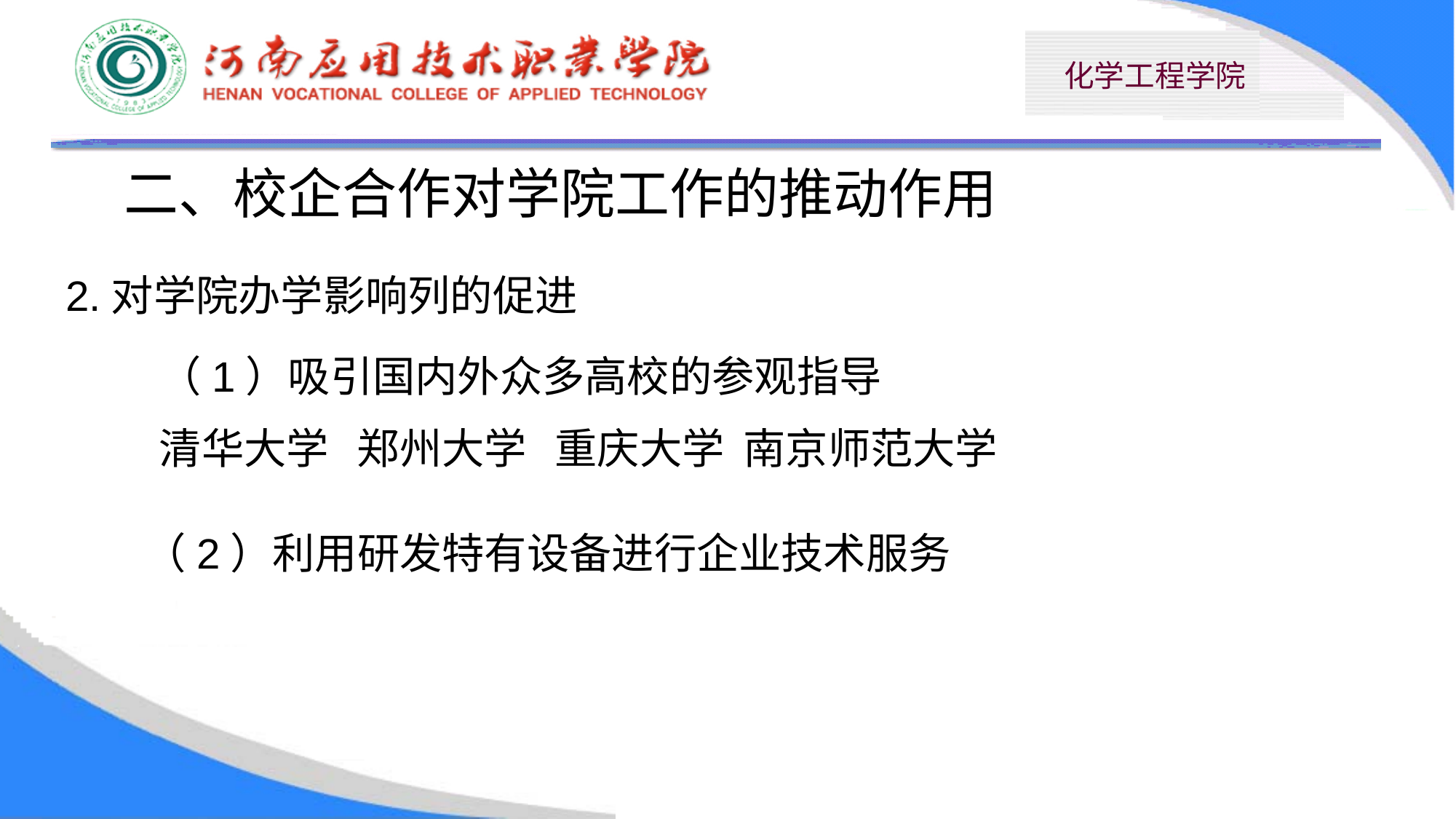

二、校企合作对学院工作的推动作用
2.对学院办学影响列的促进
（1）吸引国内外众多高校的参观指导
清华大学   郑州大学   重庆大学  南京师范大学
（2）利用研发特有设备进行企业技术服务